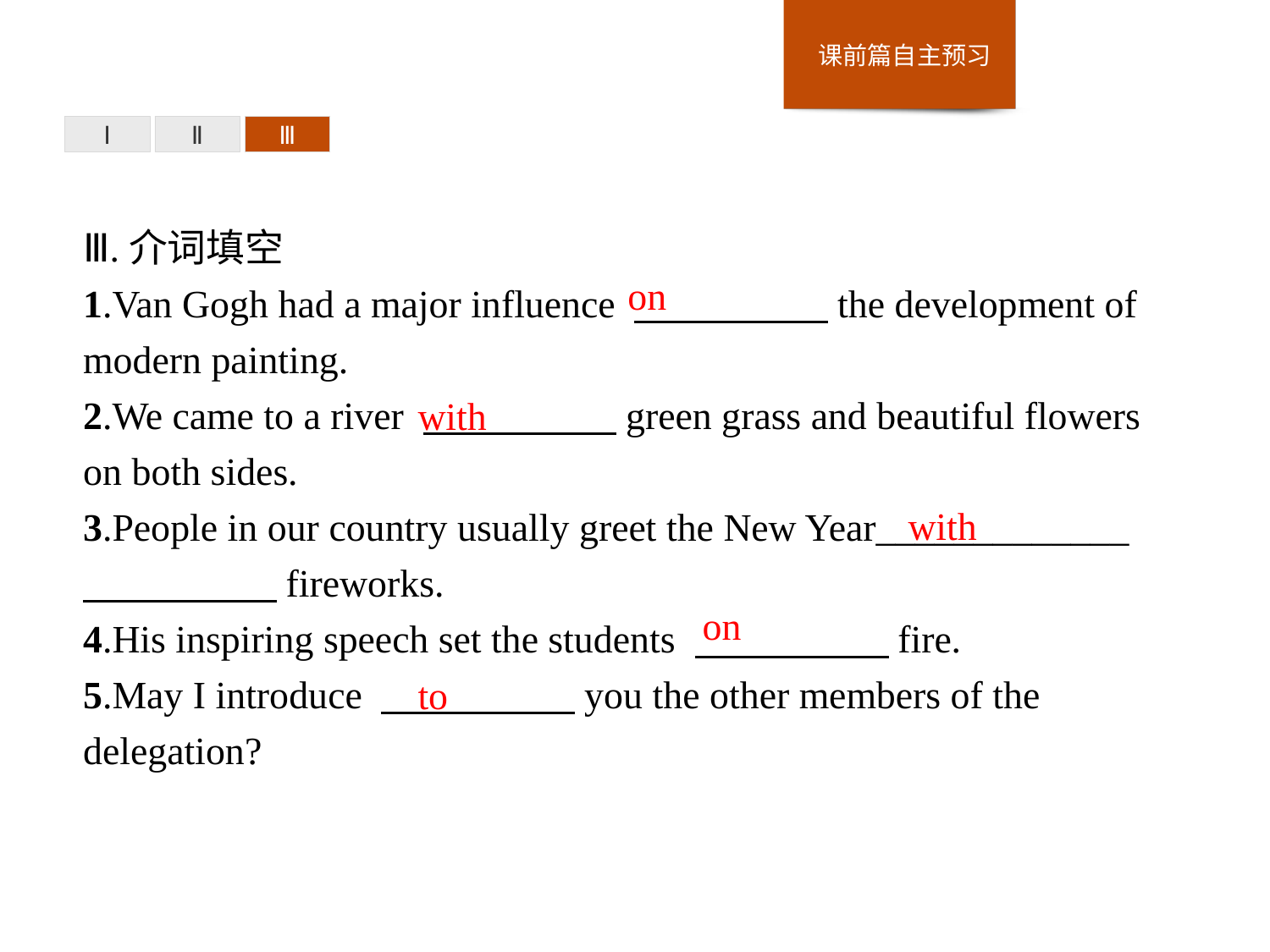

Ⅰ
Ⅱ
Ⅲ
Ⅲ.介词填空
1.Van Gogh had a major influence 　　　　　the development of modern painting.
2.We came to a river 　　　　　green grass and beautiful flowers on both sides.
3.People in our country usually greet the New Year_____________ 　　　　　fireworks.
4.His inspiring speech set the students 　　　　　fire.
5.May I introduce 　　　　　you the other members of the delegation?
on
with
with
on
to